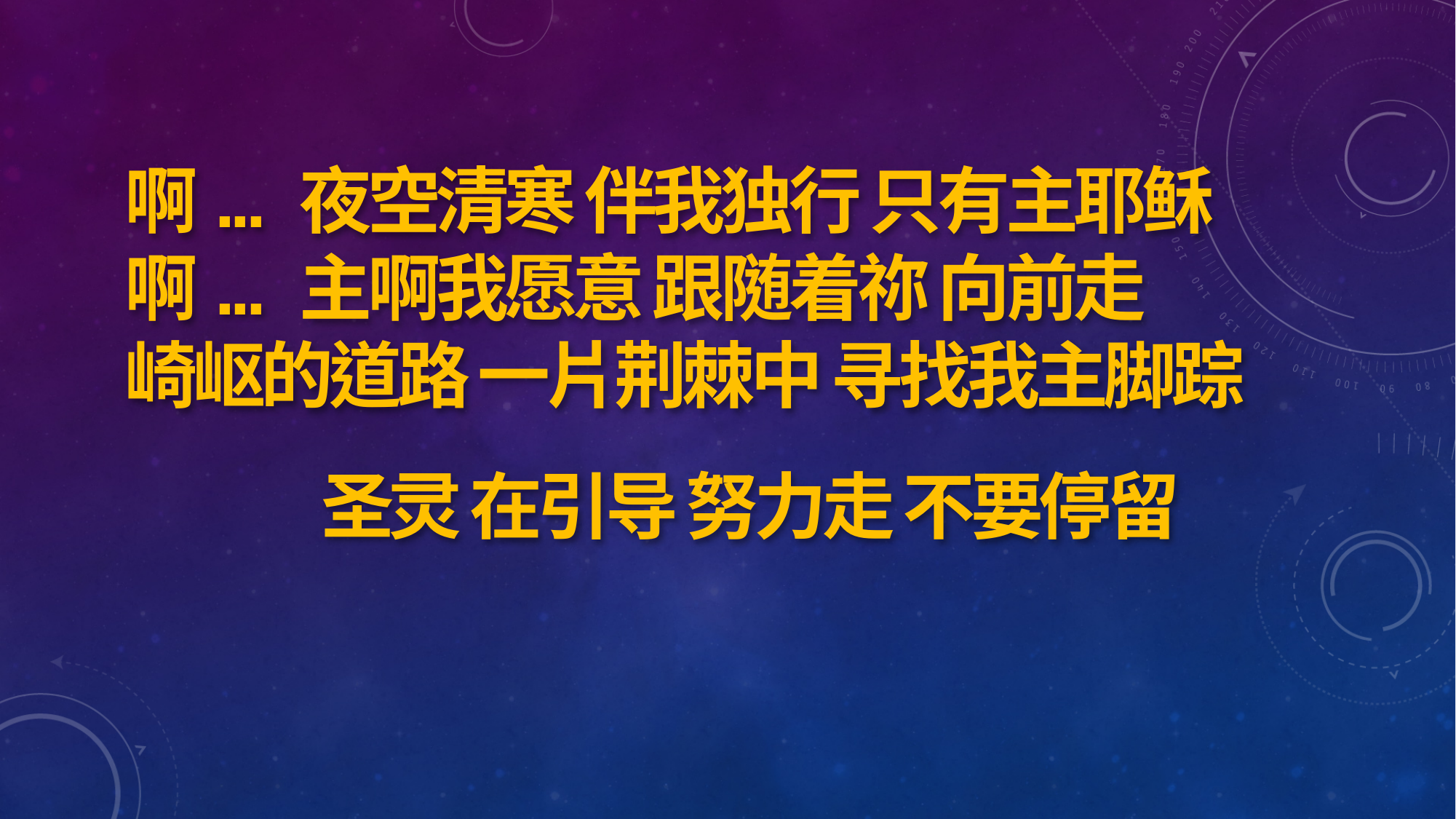

啊... 夜空清寒 伴我独行 只有主耶稣
啊... 主啊我愿意 跟随着祢 向前走
崎岖的道路 一片荆棘中 寻找我主脚踪
圣灵 在引导 努力走 不要停留